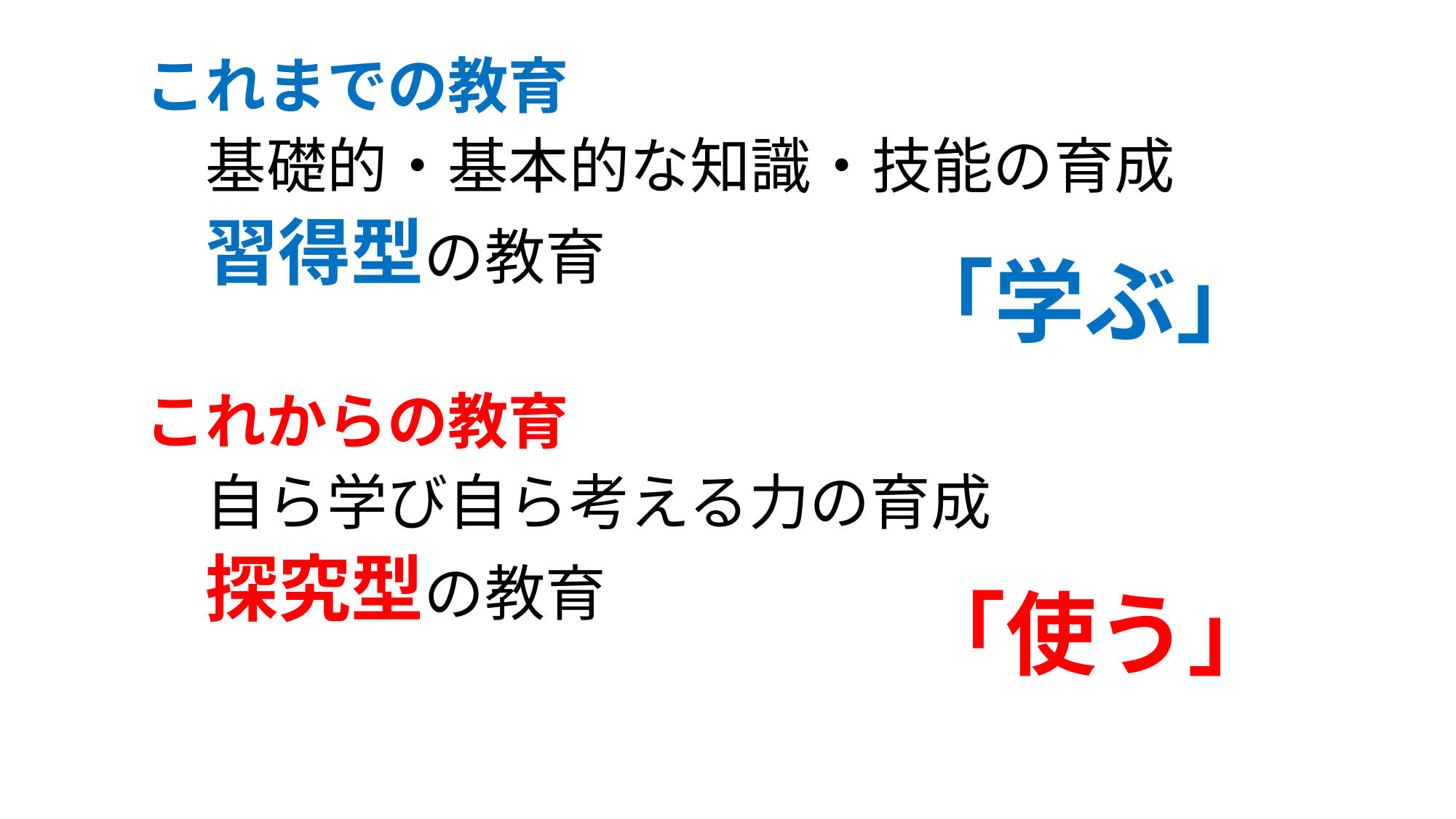

これまでの教育
　基礎的・基本的な知識・技能の育成
　習得型の教育

これからの教育
　自ら学び自ら考える力の育成
　探究型の教育

「学ぶ」
「使う」